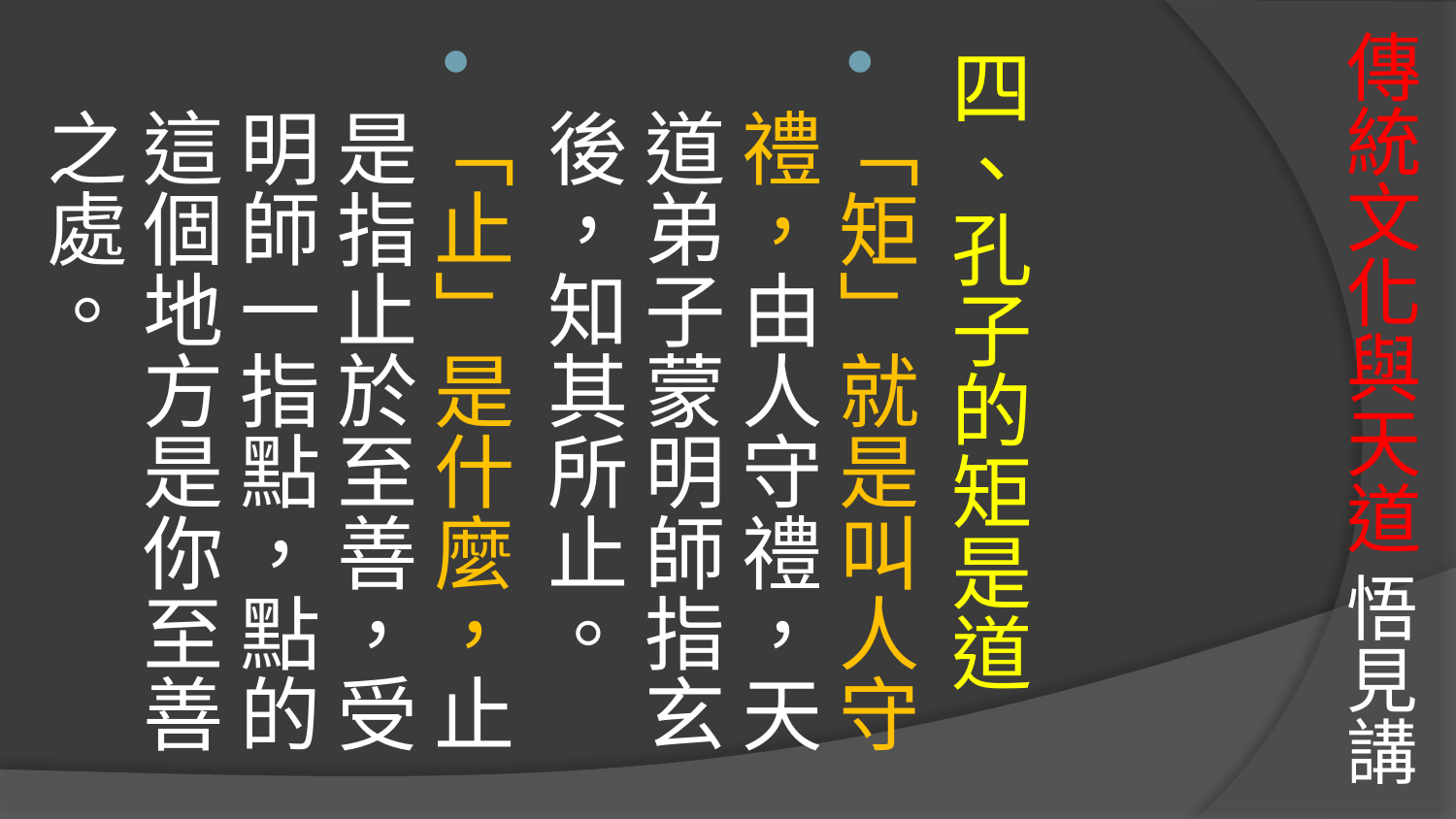

# 傳統文化與天道 悟見講
四、孔子的矩是道
「矩」就是叫人守禮，由人守禮，天道弟子蒙明師指玄後，知其所止。
「止」是什麼，止是指止於至善，受明師一指點，點的這個地方是你至善之處。